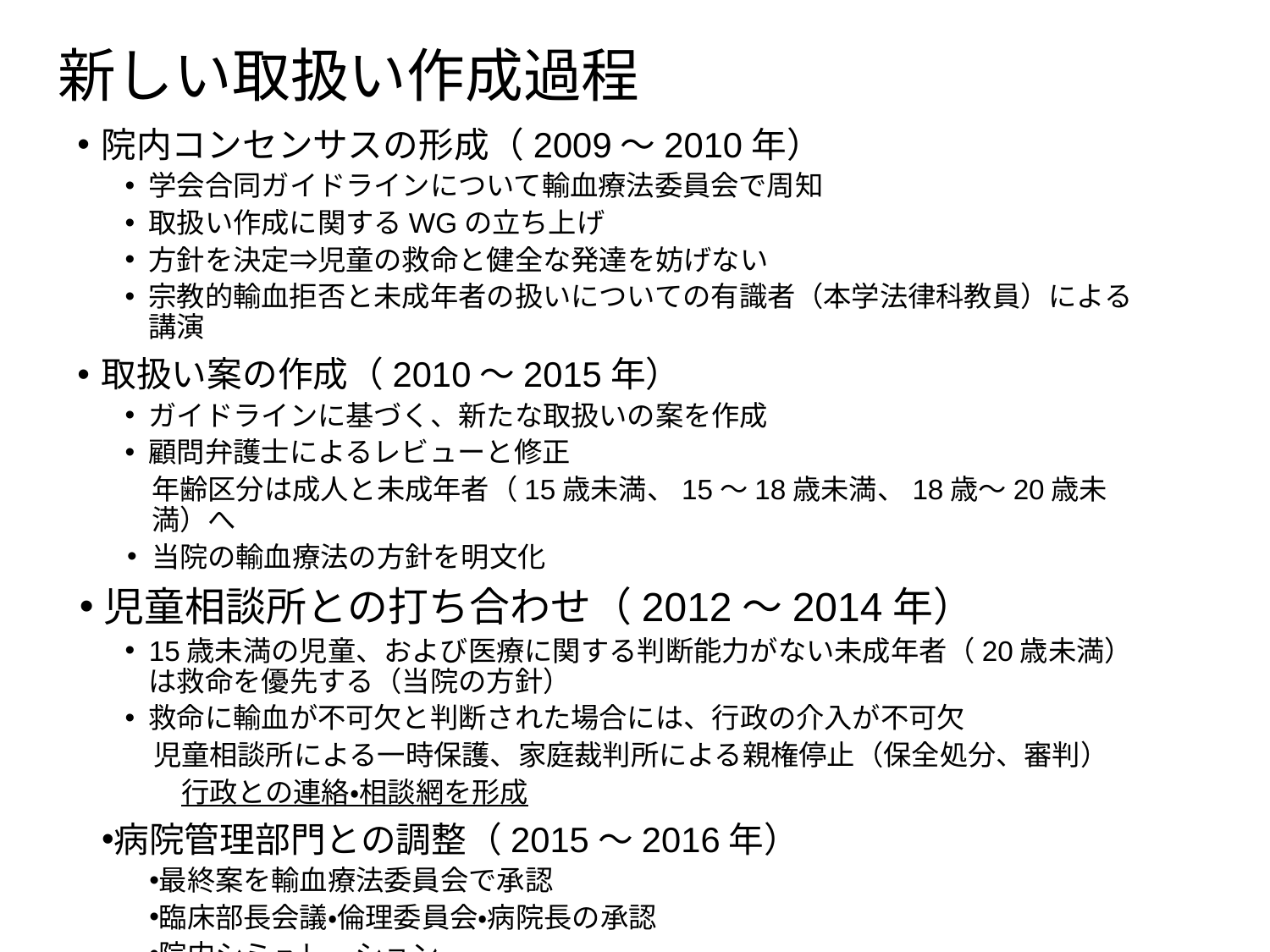

# 新しい取扱い作成過程
院内コンセンサスの形成（2009～2010年）
学会合同ガイドラインについて輸血療法委員会で周知
取扱い作成に関するWGの立ち上げ
方針を決定⇒児童の救命と健全な発達を妨げない
宗教的輸血拒否と未成年者の扱いについての有識者（本学法律科教員）による講演
取扱い案の作成（2010～2015年）
ガイドラインに基づく、新たな取扱いの案を作成
顧問弁護士によるレビューと修正
年齢区分は成人と未成年者（15歳未満、15～18歳未満、18歳～20歳未満）へ
当院の輸血療法の方針を明文化
児童相談所との打ち合わせ（2012～2014年）
15歳未満の児童、および医療に関する判断能力がない未成年者（20歳未満）は救命を優先する（当院の方針）
救命に輸血が不可欠と判断された場合には、行政の介入が不可欠
　児童相談所による一時保護、家庭裁判所による親権停止（保全処分、審判）
　　行政との連絡・相談網を形成
病院管理部門との調整（2015～2016年）
最終案を輸血療法委員会で承認
臨床部長会議・倫理委員会・病院長の承認
院内シミュレーション